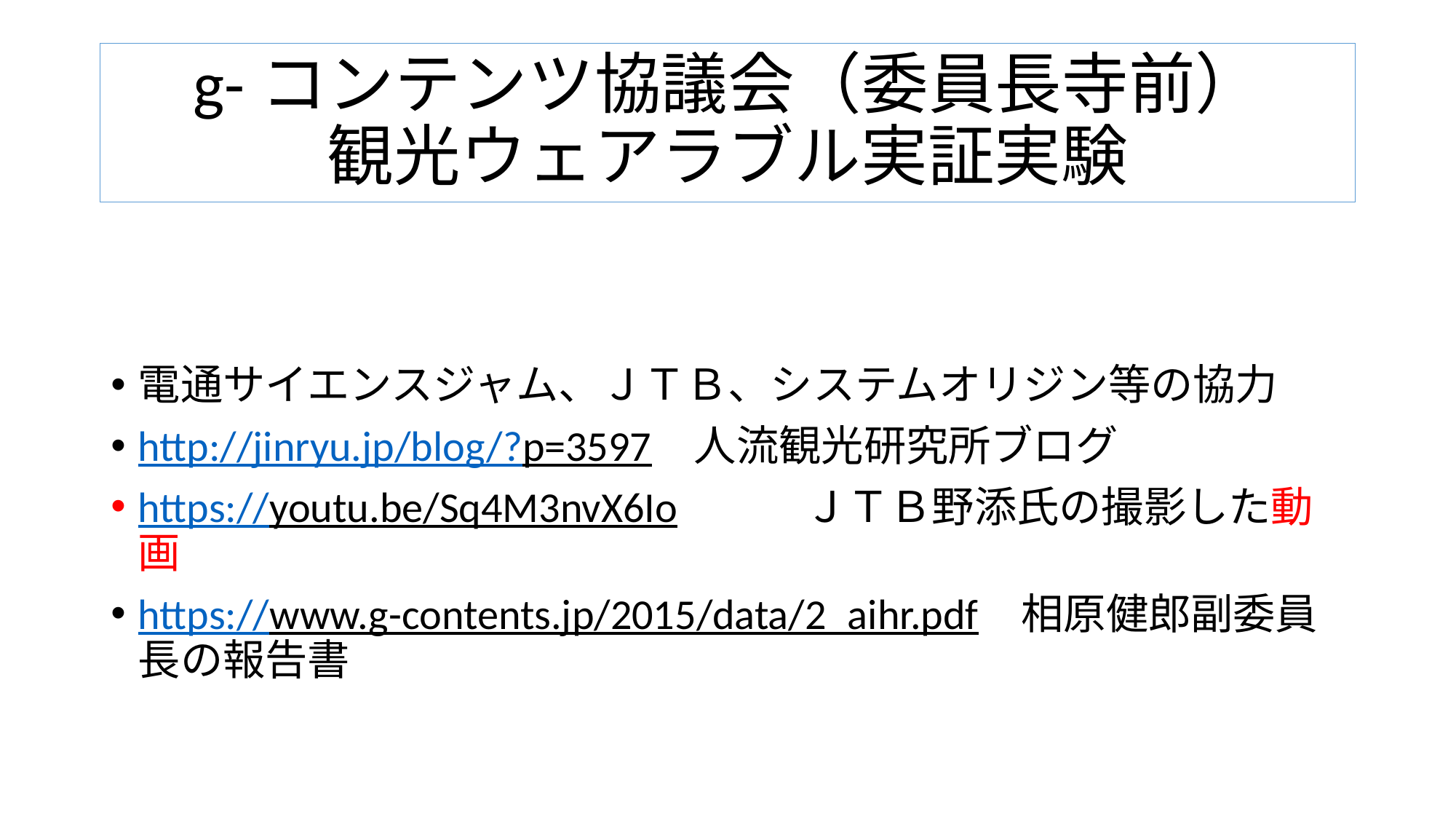

# g-コンテンツ協議会（委員長寺前） 観光ウェアラブル実証実験
電通サイエンスジャム、ＪＴＢ、システムオリジン等の協力
http://jinryu.jp/blog/?p=3597　人流観光研究所ブログ
https://youtu.be/Sq4M3nvX6Io　　　ＪＴＢ野添氏の撮影した動画
https://www.g-contents.jp/2015/data/2_aihr.pdf　相原健郎副委員長の報告書